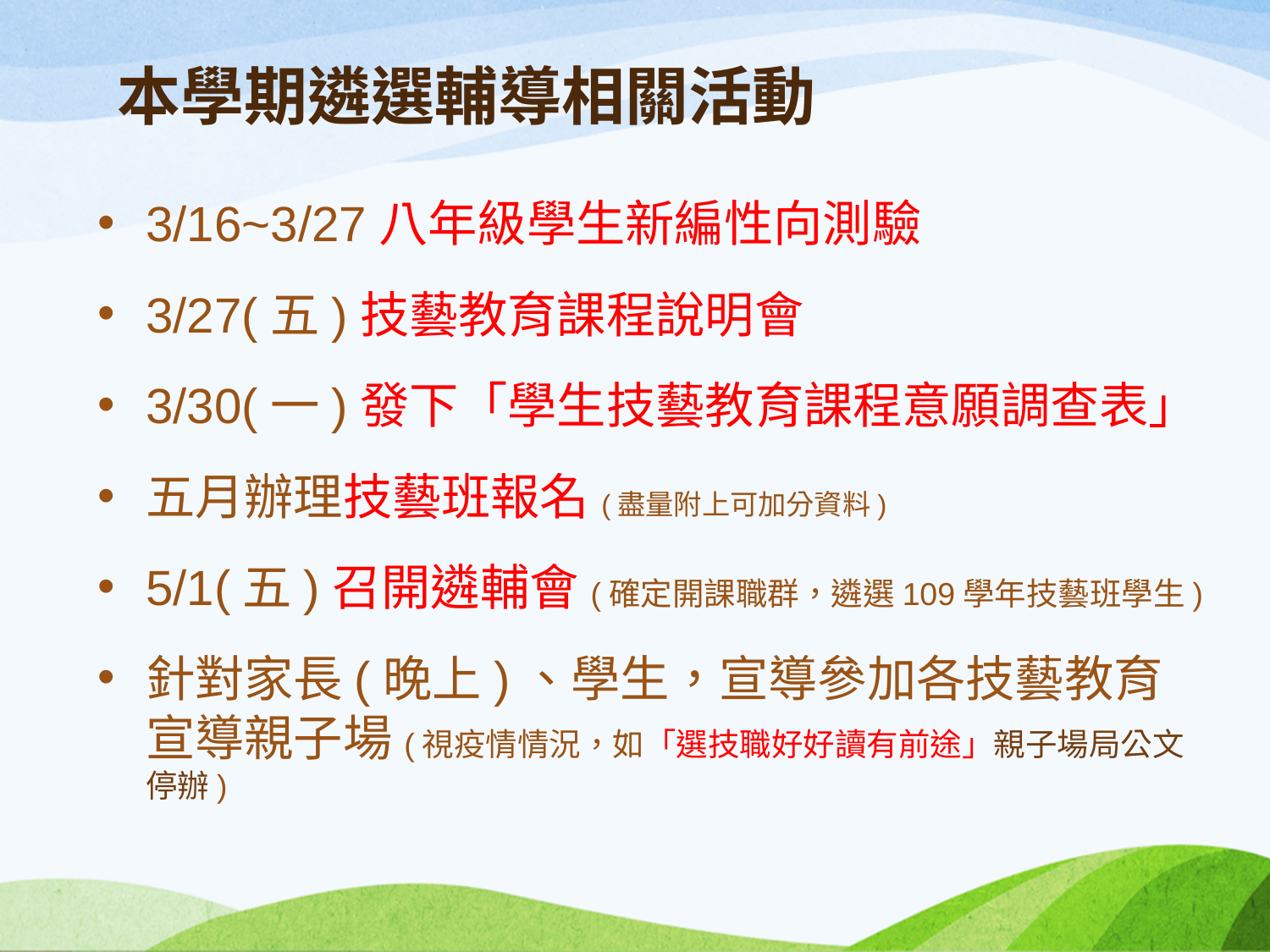

# 本學期遴選輔導相關活動
3/16~3/27八年級學生新編性向測驗
3/27(五)技藝教育課程說明會
3/30(一)發下「學生技藝教育課程意願調查表」
五月辦理技藝班報名(盡量附上可加分資料)
5/1(五)召開遴輔會(確定開課職群，遴選109學年技藝班學生)
針對家長(晚上)、學生，宣導參加各技藝教育宣導親子場(視疫情情況，如「選技職好好讀有前途」親子場局公文停辦)